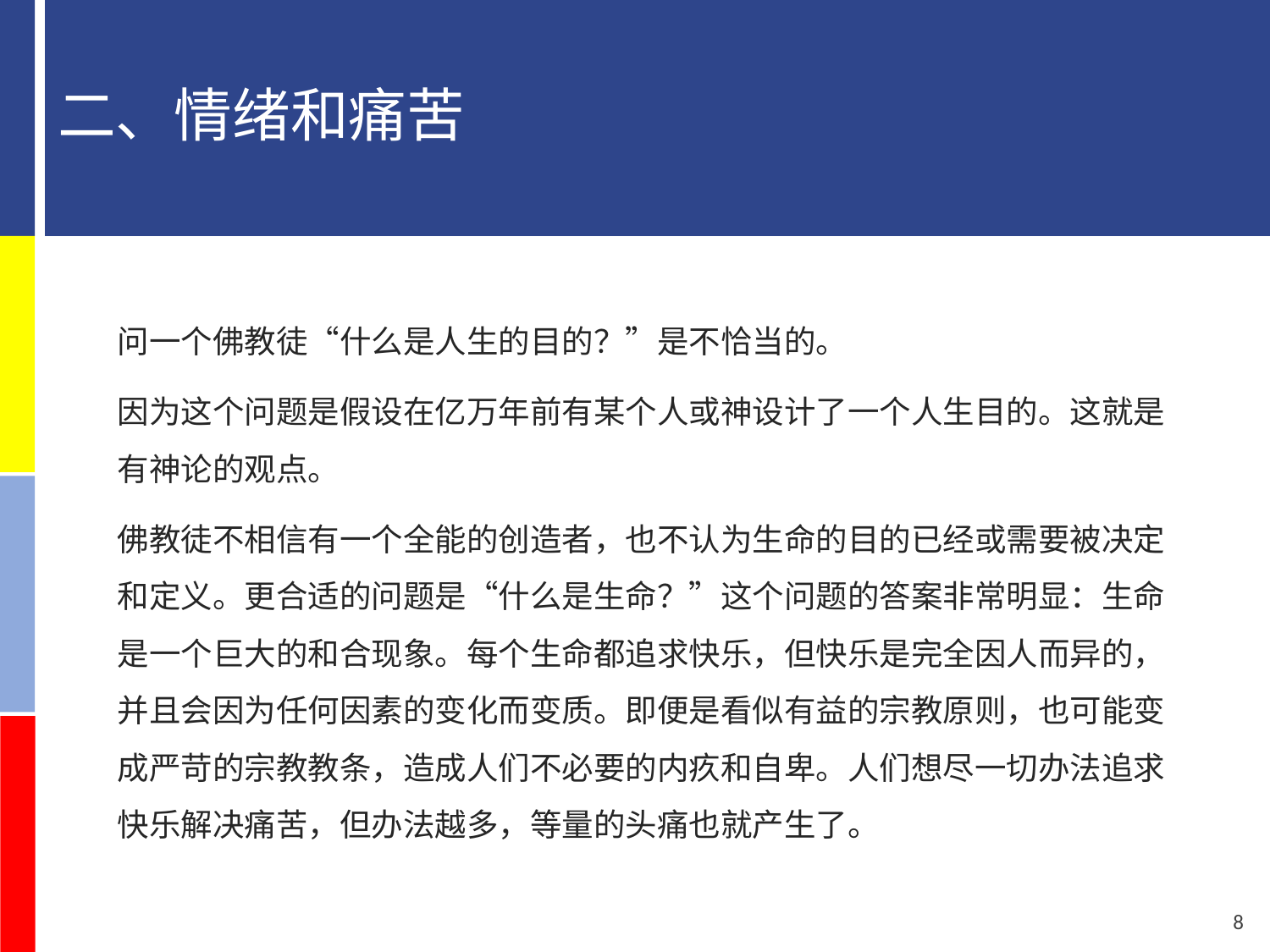

# 二、情绪和痛苦
问一个佛教徒“什么是人生的目的？”是不恰当的。
因为这个问题是假设在亿万年前有某个人或神设计了一个人生目的。这就是有神论的观点。
佛教徒不相信有一个全能的创造者，也不认为生命的目的已经或需要被决定和定义。更合适的问题是“什么是生命？”这个问题的答案非常明显：生命是一个巨大的和合现象。每个生命都追求快乐，但快乐是完全因人而异的，并且会因为任何因素的变化而变质。即便是看似有益的宗教原则，也可能变成严苛的宗教教条，造成人们不必要的内疚和自卑。人们想尽一切办法追求快乐解决痛苦，但办法越多，等量的头痛也就产生了。